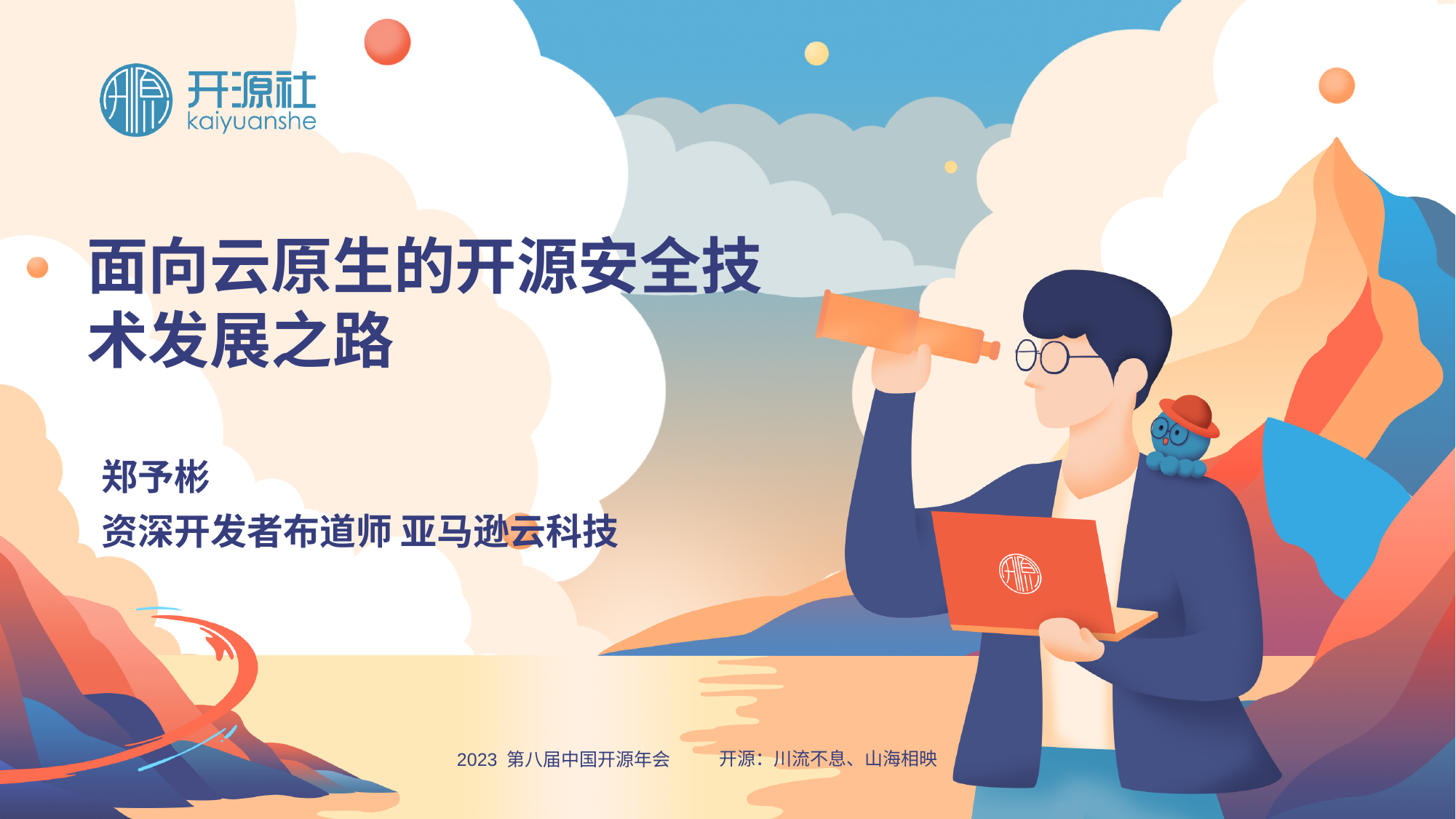

# 面向云原生的开源安全技术发展之路
郑予彬
资深开发者布道师 亚马逊云科技